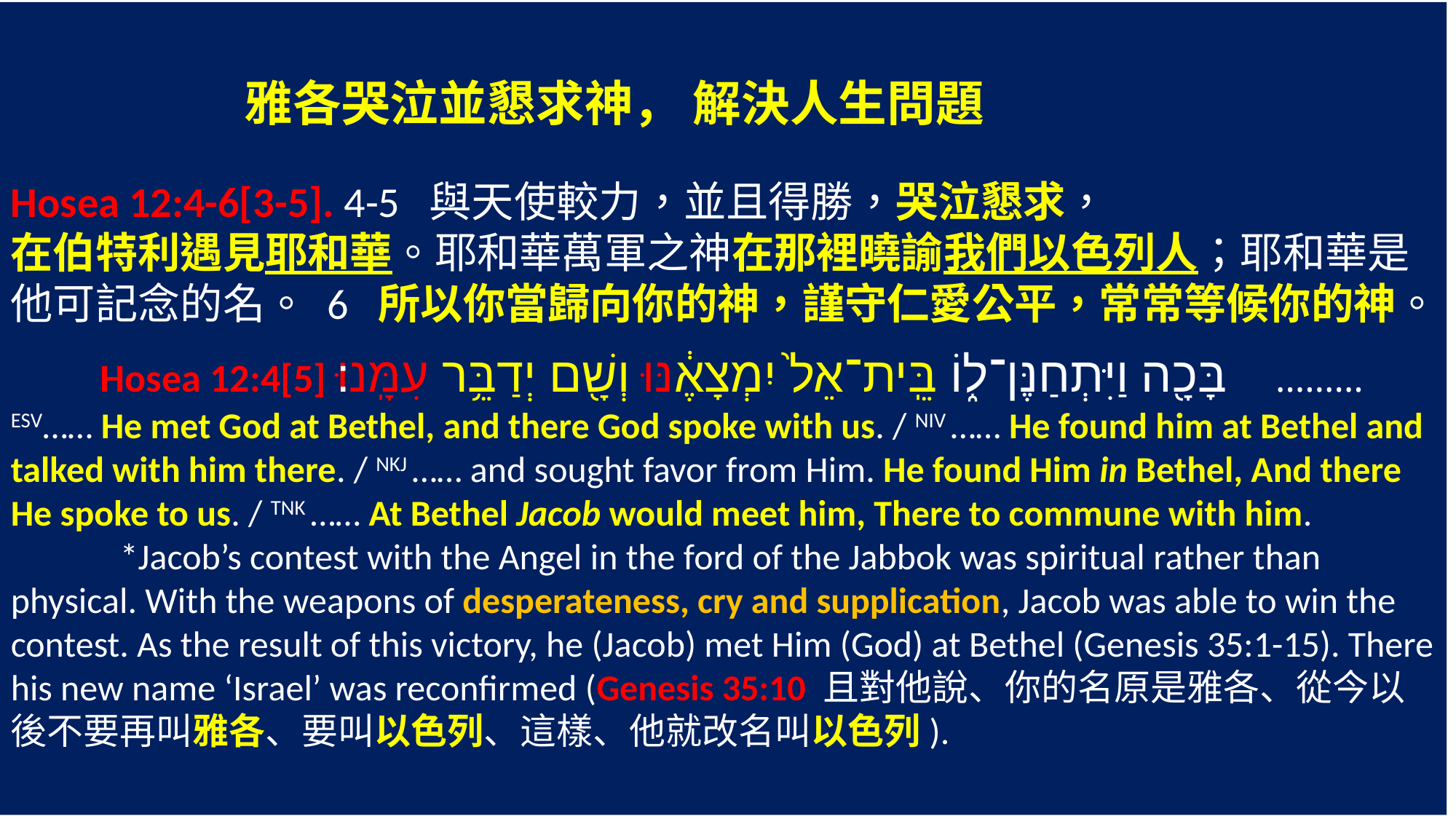

雅各哭泣並懇求神， 解決人生問題

Hosea 12:4-6[3-5]. 4-5  與天使較力，並且得勝，哭泣懇求，
在伯特利遇見耶和華。耶和華萬軍之神在那裡曉諭我們以色列人；耶和華是他可記念的名。 6  所以你當歸向你的神，謹守仁愛公平，常常等候你的神。

          Hosea 12:4[5]‎‎ בָּכָ֖ה וַיִּתְחַנֶּן־ל֑וֹ בֵּֽית־אֵל֙ יִמְצָאֶ֔נּוּ וְשָׁ֖ם יְדַבֵּ֥ר עִמָּֽנוּ׃    ………
ESV…… He met God at Bethel, and there God spoke with us. / NIV …… He found him at Bethel and talked with him there. / NKJ …… and sought favor from Him. He found Him in Bethel, And there He spoke to us. / TNK …… At Bethel Jacob would meet him, There to commune with him.
	*Jacob’s contest with the Angel in the ford of the Jabbok was spiritual rather than physical. With the weapons of desperateness, cry and supplication, Jacob was able to win the contest. As the result of this victory, he (Jacob) met Him (God) at Bethel (Genesis 35:1-15). There his new name ‘Israel’ was reconfirmed (Genesis 35:10 且對他說、你的名原是雅各、從今以後不要再叫雅各、要叫以色列、這樣、他就改名叫以色列).